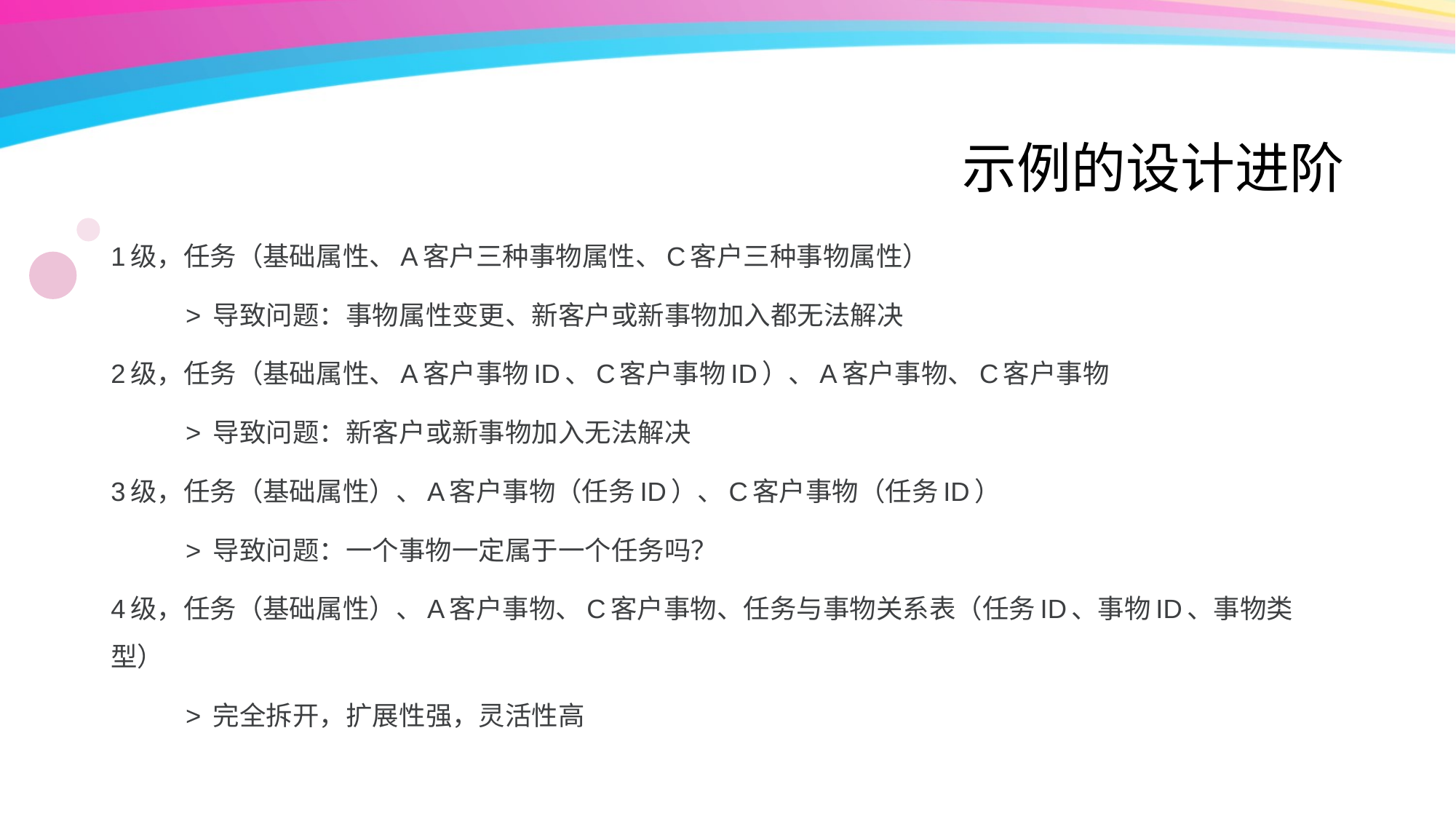

# 示例的设计进阶

1级，任务（基础属性、A客户三种事物属性、C客户三种事物属性）
          > 导致问题：事物属性变更、新客户或新事物加入都无法解决
2级，任务（基础属性、A客户事物ID、C客户事物ID）、A客户事物、C客户事物
          > 导致问题：新客户或新事物加入无法解决
3级，任务（基础属性）、A客户事物（任务ID）、C客户事物（任务ID）
          > 导致问题：一个事物一定属于一个任务吗？
4级，任务（基础属性）、A客户事物、C客户事物、任务与事物关系表（任务ID、事物ID、事物类型）
          > 完全拆开，扩展性强，灵活性高